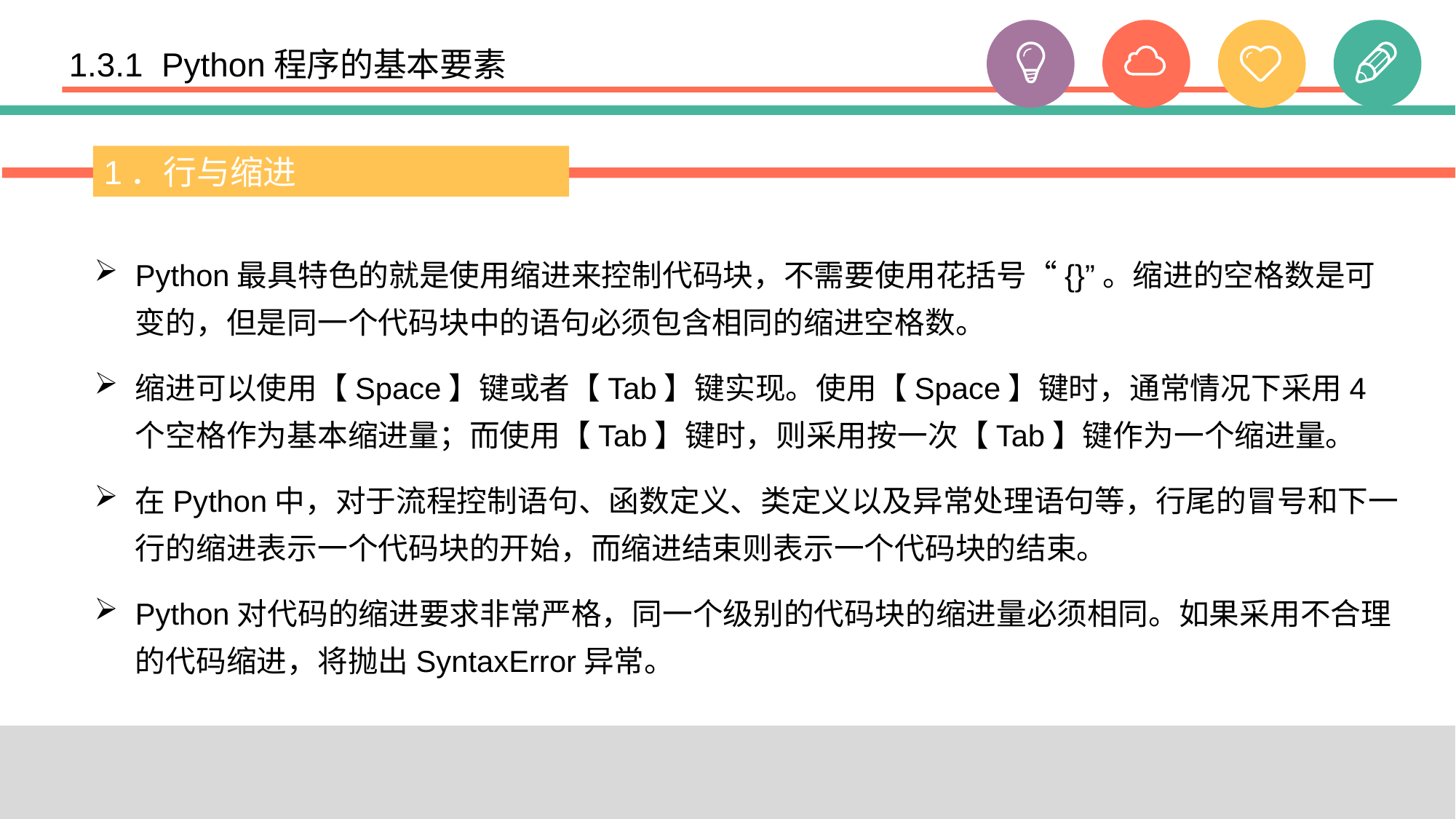

# 1.3.1  Python程序的基本要素
1．行与缩进

Python最具特色的就是使用缩进来控制代码块，不需要使用花括号“{}”。缩进的空格数是可变的，但是同一个代码块中的语句必须包含相同的缩进空格数。
缩进可以使用【Space】键或者【Tab】键实现。使用【Space】键时，通常情况下采用4个空格作为基本缩进量；而使用【Tab】键时，则采用按一次【Tab】键作为一个缩进量。
在Python中，对于流程控制语句、函数定义、类定义以及异常处理语句等，行尾的冒号和下一行的缩进表示一个代码块的开始，而缩进结束则表示一个代码块的结束。
Python对代码的缩进要求非常严格，同一个级别的代码块的缩进量必须相同。如果采用不合理的代码缩进，将抛出SyntaxError异常。